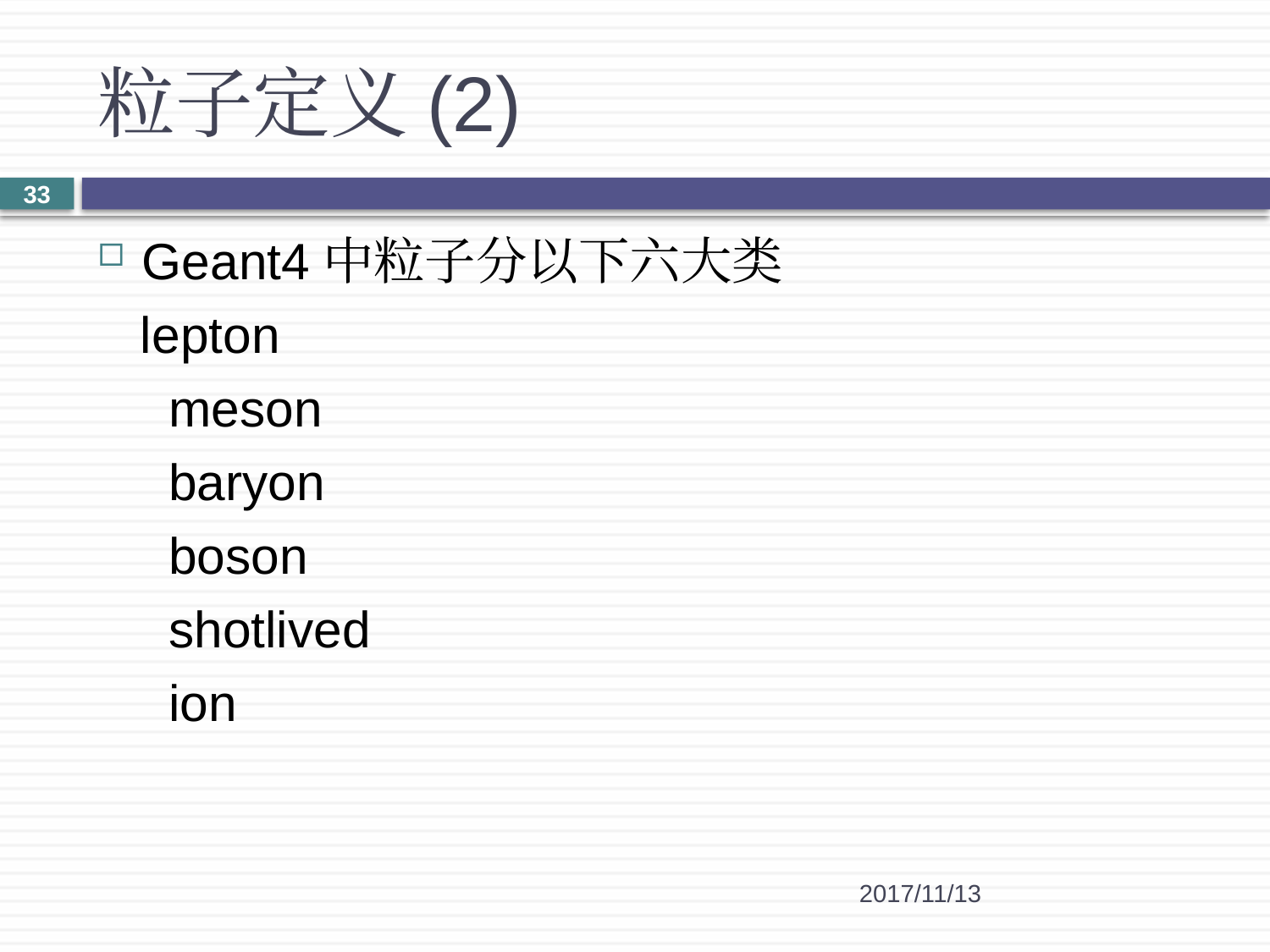

# 粒子定义(2)
33
Geant4中粒子分以下六大类
   lepton
     meson
     baryon
     boson
     shotlived
     ion
2017/11/13